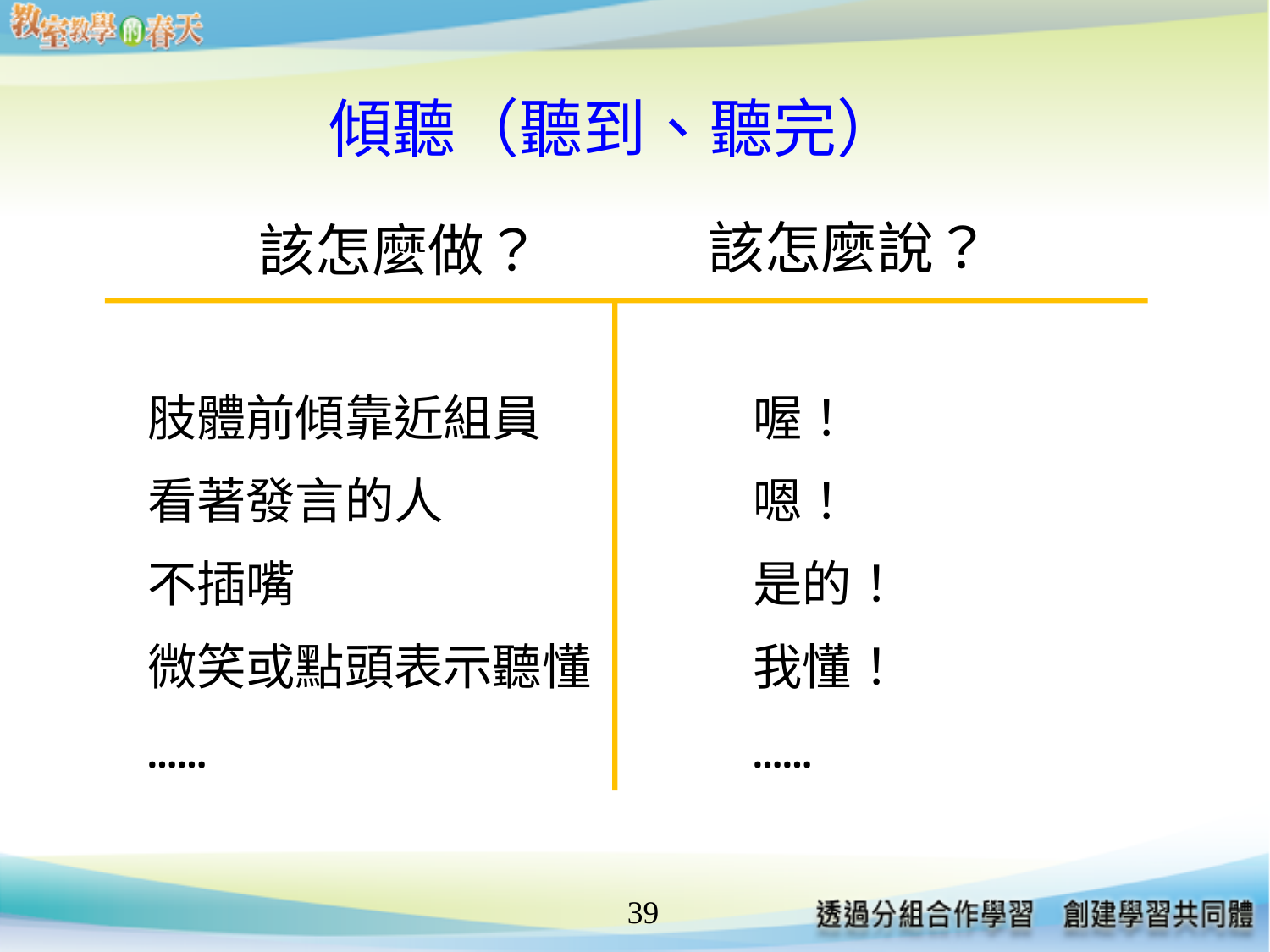

# 傾聽（聽到、聽完）
該怎麼說？
該怎麼做？

肢體前傾靠近組員
看著發言的人
不插嘴
微笑或點頭表示聽懂
……
喔！
嗯！
是的！
我懂！
……

39